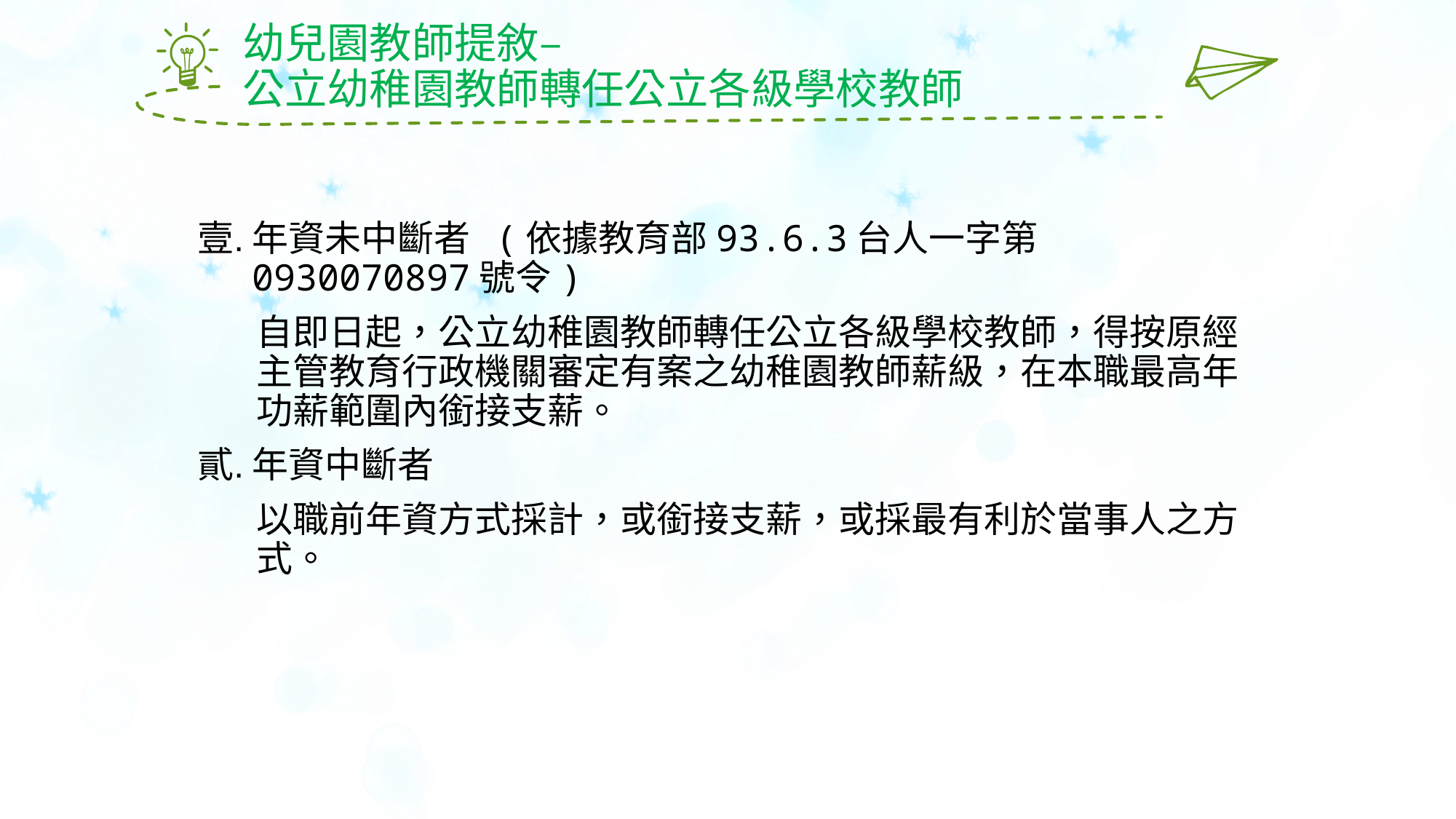

# 幼兒園教師提敘– 公立幼稚園教師轉任公立各級學校教師
年資未中斷者  (依據教育部93.6.3台人一字第0930070897號令)
自即日起，公立幼稚園教師轉任公立各級學校教師，得按原經主管教育行政機關審定有案之幼稚園教師薪級，在本職最高年功薪範圍內銜接支薪。
年資中斷者
以職前年資方式採計，或銜接支薪，或採最有利於當事人之方式。